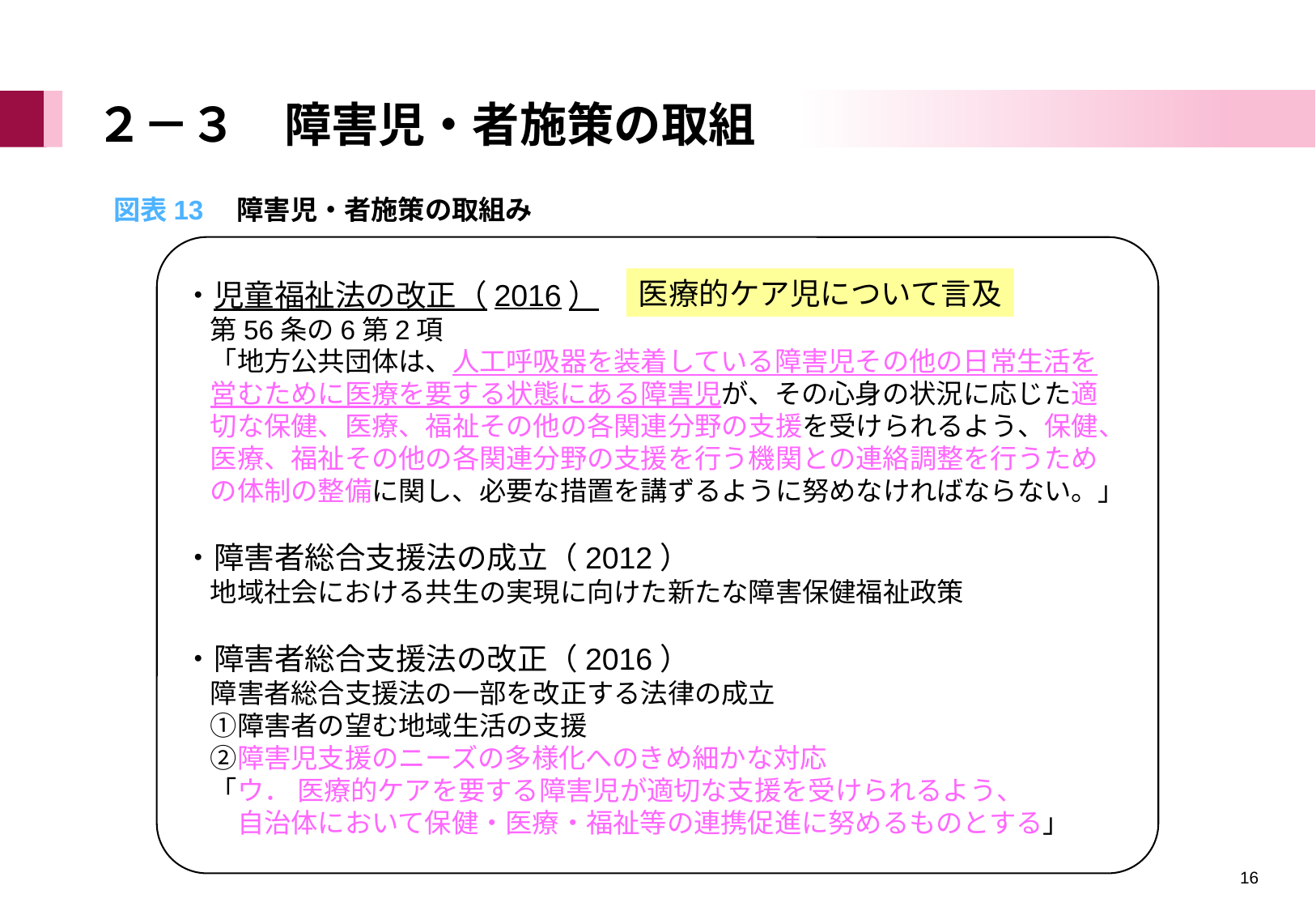

# ２－３　障害児・者施策の取組
図表13　障害児・者施策の取組み
・児童福祉法の改正（2016）
　第56条の6第2項
　「地方公共団体は、人工呼吸器を装着している障害児その他の日常生活を
　営むために医療を要する状態にある障害児が、その心身の状況に応じた適
　切な保健、医療、福祉その他の各関連分野の支援を受けられるよう、保健、
　医療、福祉その他の各関連分野の支援を行う機関との連絡調整を行うため
　の体制の整備に関し、必要な措置を講ずるように努めなければならない。」

・障害者総合支援法の成立（2012）
　地域社会における共生の実現に向けた新たな障害保健福祉政策

・障害者総合支援法の改正（2016）
　障害者総合支援法の一部を改正する法律の成立
　①障害者の望む地域生活の支援
　②障害児支援のニーズの多様化へのきめ細かな対応
　「ウ． 医療的ケアを要する障害児が適切な支援を受けられるよう、
　　自治体において保健・医療・福祉等の連携促進に努めるものとする」
医療的ケア児について言及
16